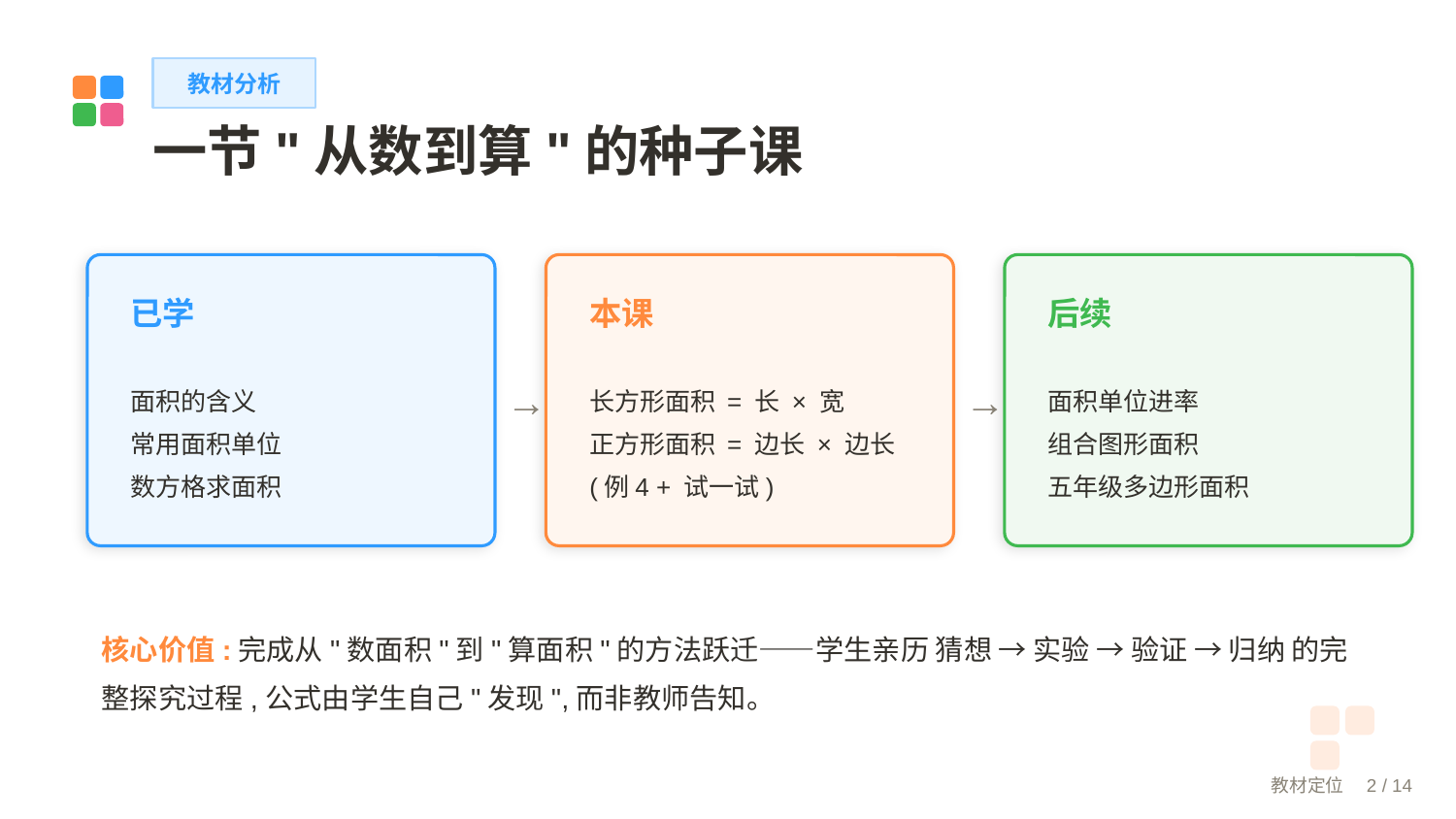

教材分析

一节"从数到算"的种子课

已学
本课
后续
面积的含义
常用面积单位
数方格求面积
长方形面积 = 长 × 宽
正方形面积 = 边长 × 边长
(例4 + 试一试)
面积单位进率
组合图形面积
五年级多边形面积
→
→
核心价值:完成从"数面积"到"算面积"的方法跃迁——学生亲历 猜想 → 实验 → 验证 → 归纳 的完整探究过程,公式由学生自己"发现",而非教师告知。

教材定位　2 / 14